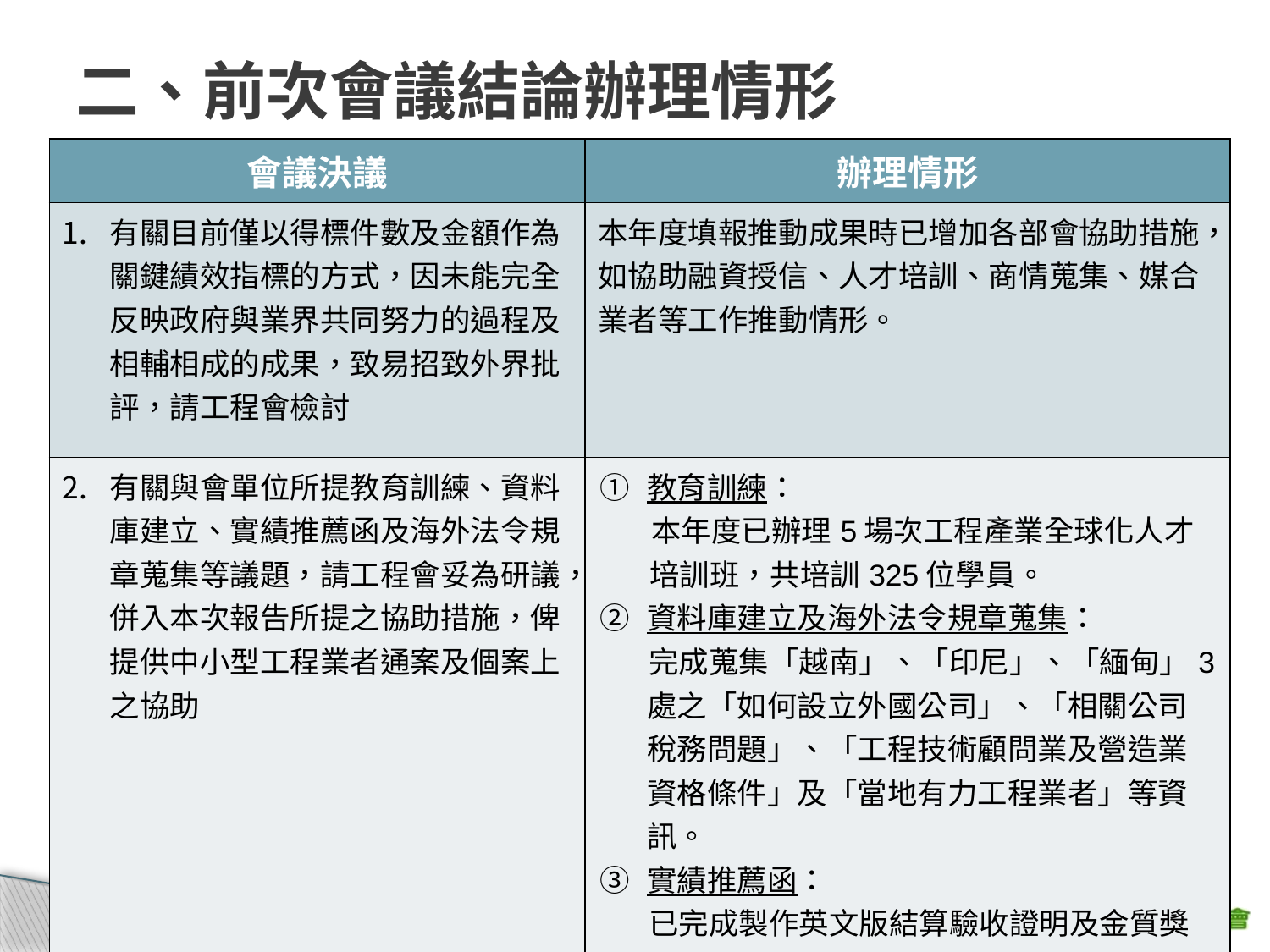

# 二、前次會議結論辦理情形
| 會議決議 | 辦理情形 |
| --- | --- |
| 有關目前僅以得標件數及金額作為關鍵績效指標的方式，因未能完全反映政府與業界共同努力的過程及相輔相成的成果，致易招致外界批評，請工程會檢討 | 本年度填報推動成果時已增加各部會協助措施，如協助融資授信、人才培訓、商情蒐集、媒合業者等工作推動情形。 |
| 有關與會單位所提教育訓練、資料庫建立、實績推薦函及海外法令規章蒐集等議題，請工程會妥為研議，併入本次報告所提之協助措施，俾提供中小型工程業者通案及個案上之協助 | 教育訓練： 本年度已辦理5場次工程產業全球化人才培訓班，共培訓325位學員。 資料庫建立及海外法令規章蒐集： 完成蒐集「越南」、「印尼」、「緬甸」3處之「如何設立外國公司」、「相關公司稅務問題」、「工程技術顧問業及營造業資格條件」及「當地有力工程業者」等資訊。 實績推薦函： 已完成製作英文版結算驗收證明及金質獎獎狀，供各單位參考使用。 |